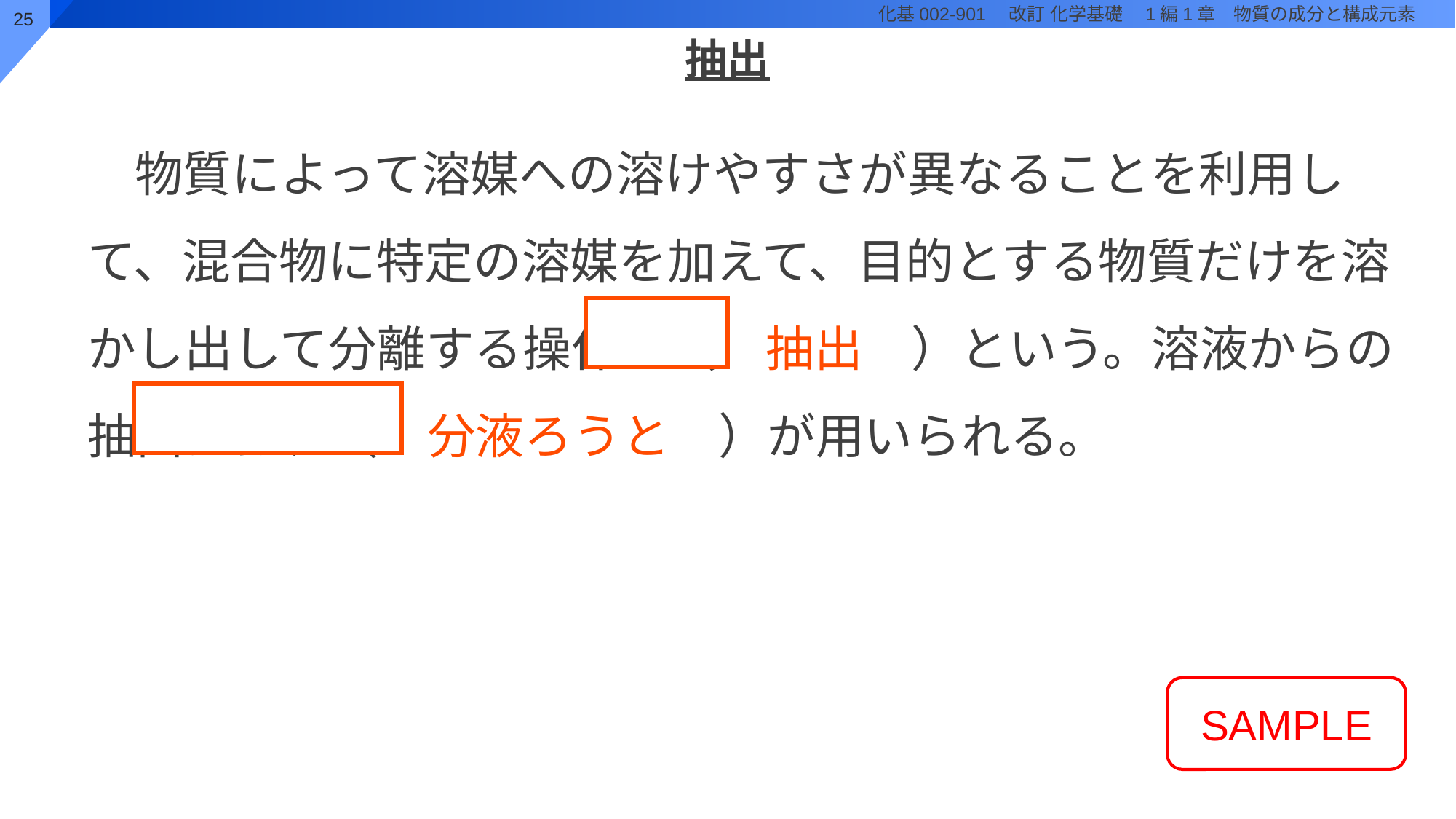

# 抽出
物質によって溶媒への溶けやすさが異なることを利用して、混合物に特定の溶媒を加えて、目的とする物質だけを溶かし出して分離する操作を（　抽出　）という。溶液からの抽出には、（　分液ろうと　）が用いられる。

SAMPLE